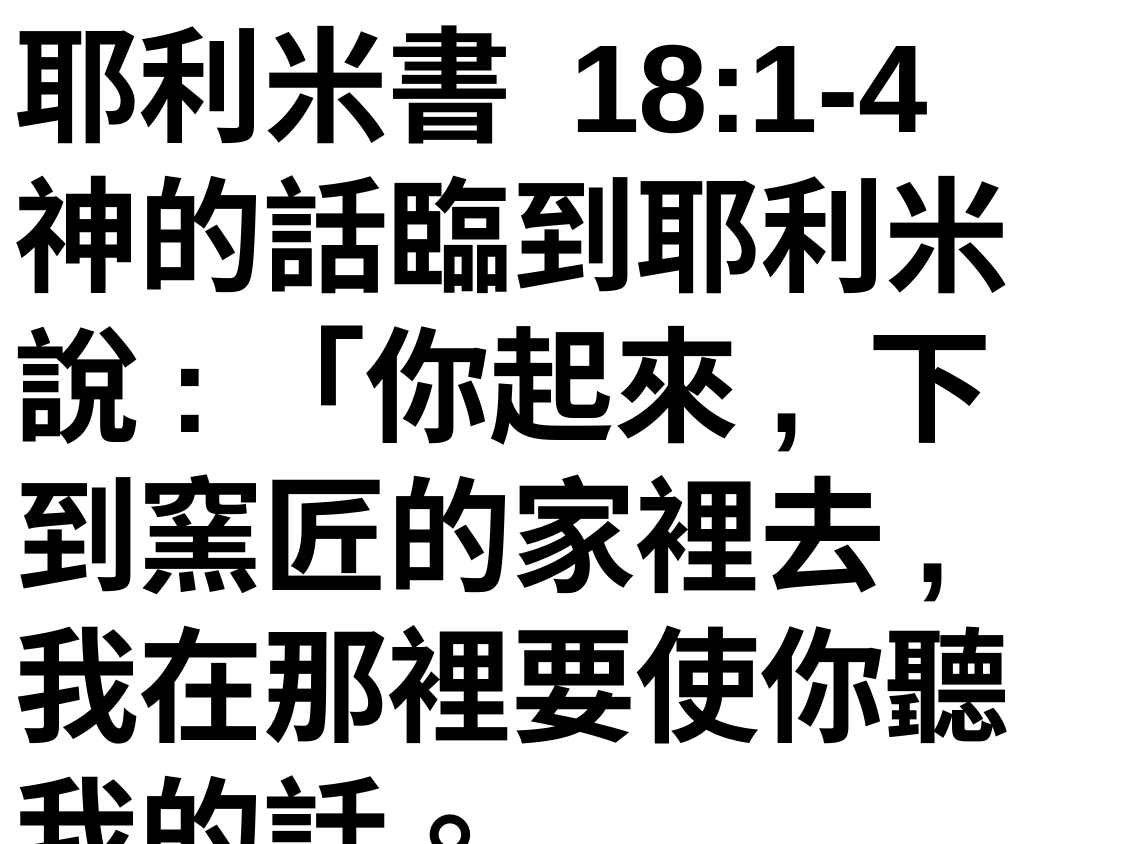

耶利米書 18:1-4
神的話臨到耶利米說:「你起來, 下到窯匠的家裡去, 我在那裡要使你聽我的話。
」

我就下到窯匠的家裡去, 正遇他轉輪做器皿。窯匠用泥做的器皿在他手中做壞了, 他又用這泥另做別的器皿。窯匠看怎樣好, 就怎樣做。